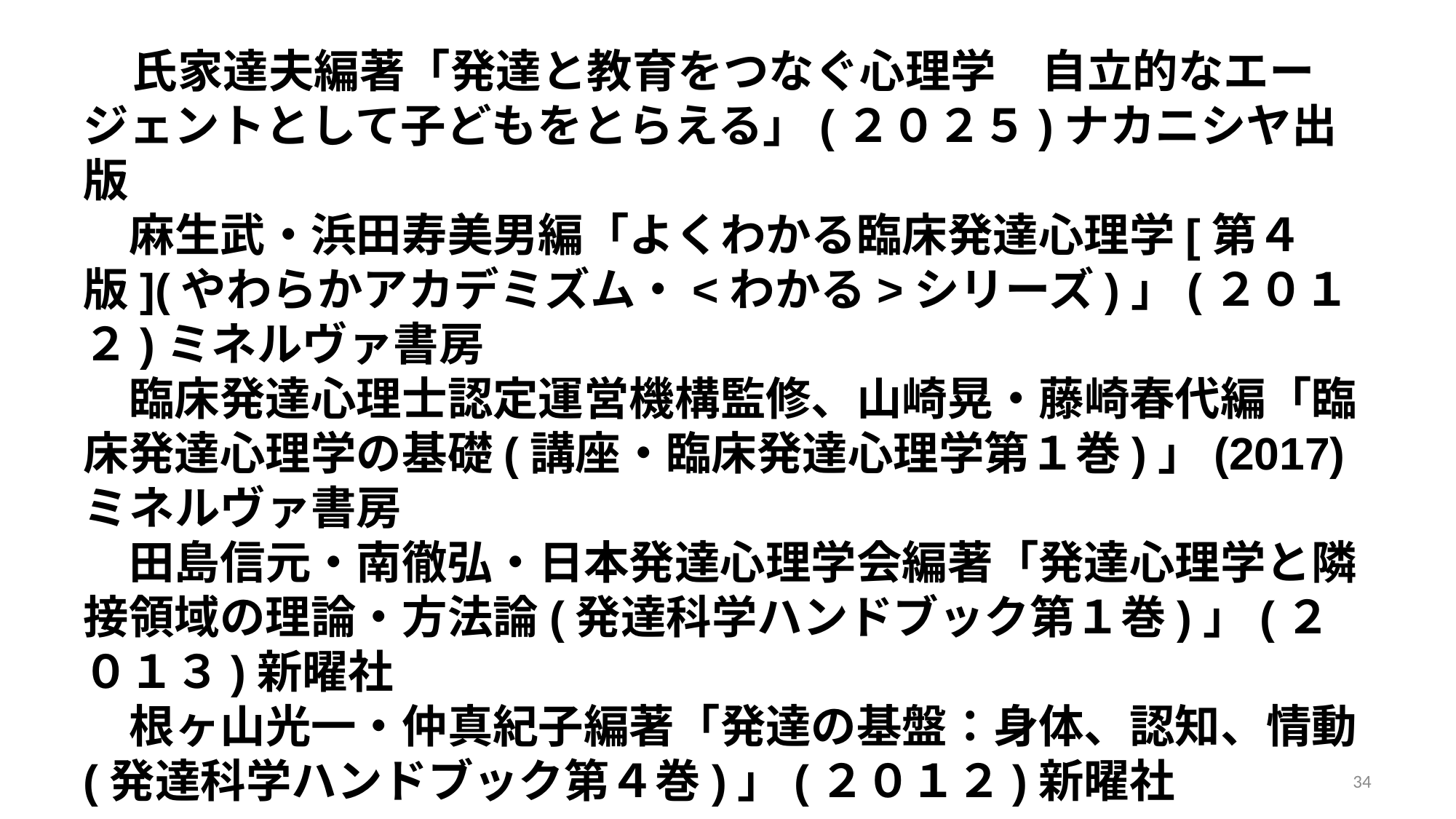

# 氏家達夫編著「発達と教育をつなぐ心理学　自立的なエージェントとして子どもをとらえる」(２０２５)ナカニシヤ出版 　麻生武・浜田寿美男編「よくわかる臨床発達心理学[第４版](やわらかアカデミズム・<わかる>シリーズ)」(２０１２)ミネルヴァ書房 　臨床発達心理士認定運営機構監修、山崎晃・藤崎春代編「臨床発達心理学の基礎(講座・臨床発達心理学第１巻)」(2017)ミネルヴァ書房 　田島信元・南徹弘・日本発達心理学会編著「発達心理学と隣接領域の理論・方法論(発達科学ハンドブック第１巻)」(２０１３)新曜社 　根ヶ山光一・仲真紀子編著「発達の基盤：身体、認知、情動(発達科学ハンドブック第４巻)」(２０１２)新曜社
34